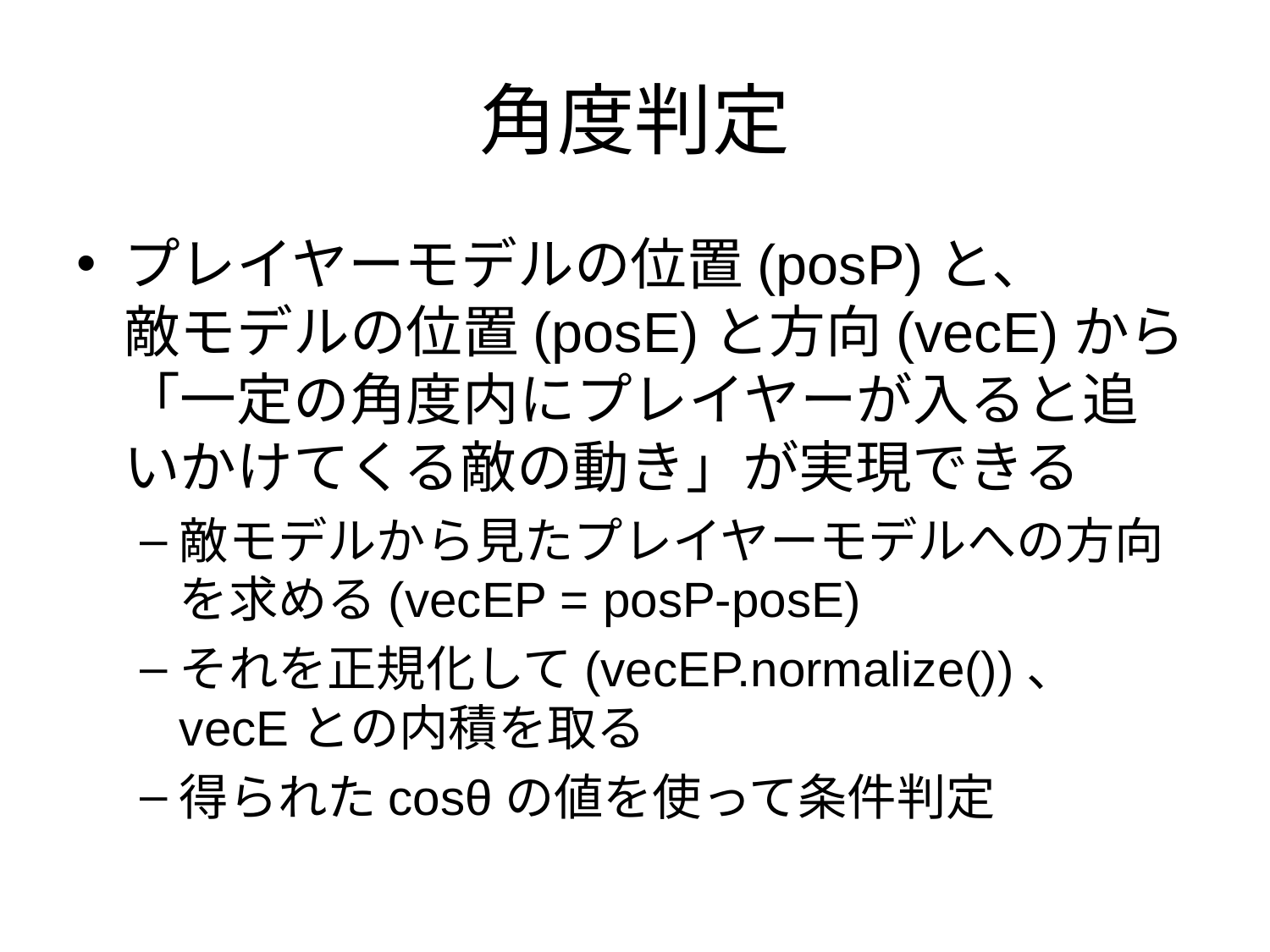

# 角度判定
プレイヤーモデルの位置(posP)と、
敵モデルの位置(posE)と方向(vecE)から
「一定の角度内にプレイヤーが入ると追いかけてくる敵の動き」が実現できる
敵モデルから見たプレイヤーモデルへの方向を求める(vecEP = posP-posE)
それを正規化して(vecEP.normalize())、
vecEとの内積を取る
得られたcosθの値を使って条件判定